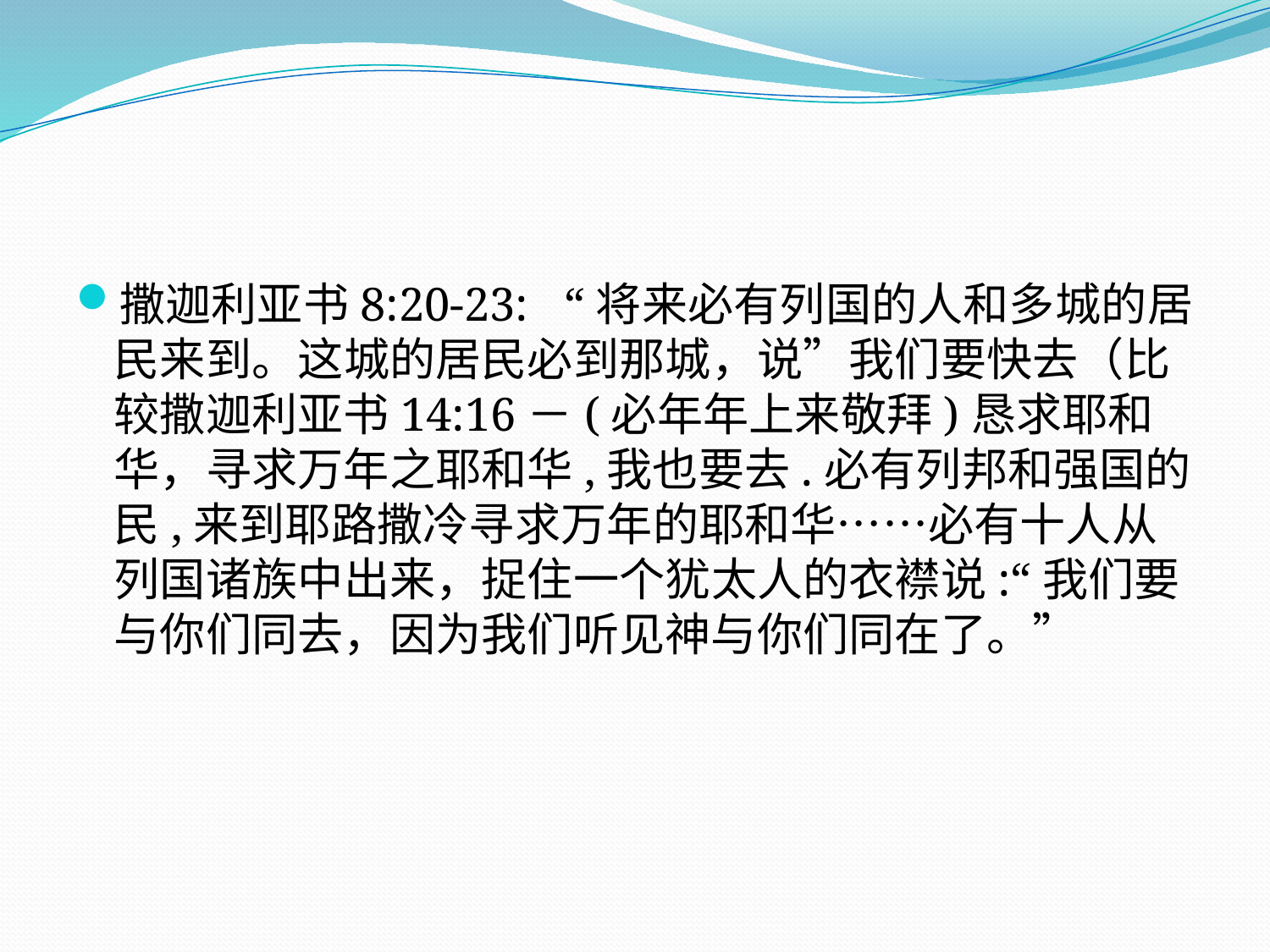

#
撒迦利亚书8:20-23:   “将来必有列国的人和多城的居民来到。这城的居民必到那城，说”我们要快去（比较撒迦利亚书14:16－(必年年上来敬拜)恳求耶和华，寻求万年之耶和华,我也要去.必有列邦和强国的民,来到耶路撒冷寻求万年的耶和华……必有十人从列国诸族中出来，捉住一个犹太人的衣襟说:“我们要与你们同去，因为我们听见神与你们同在了。”